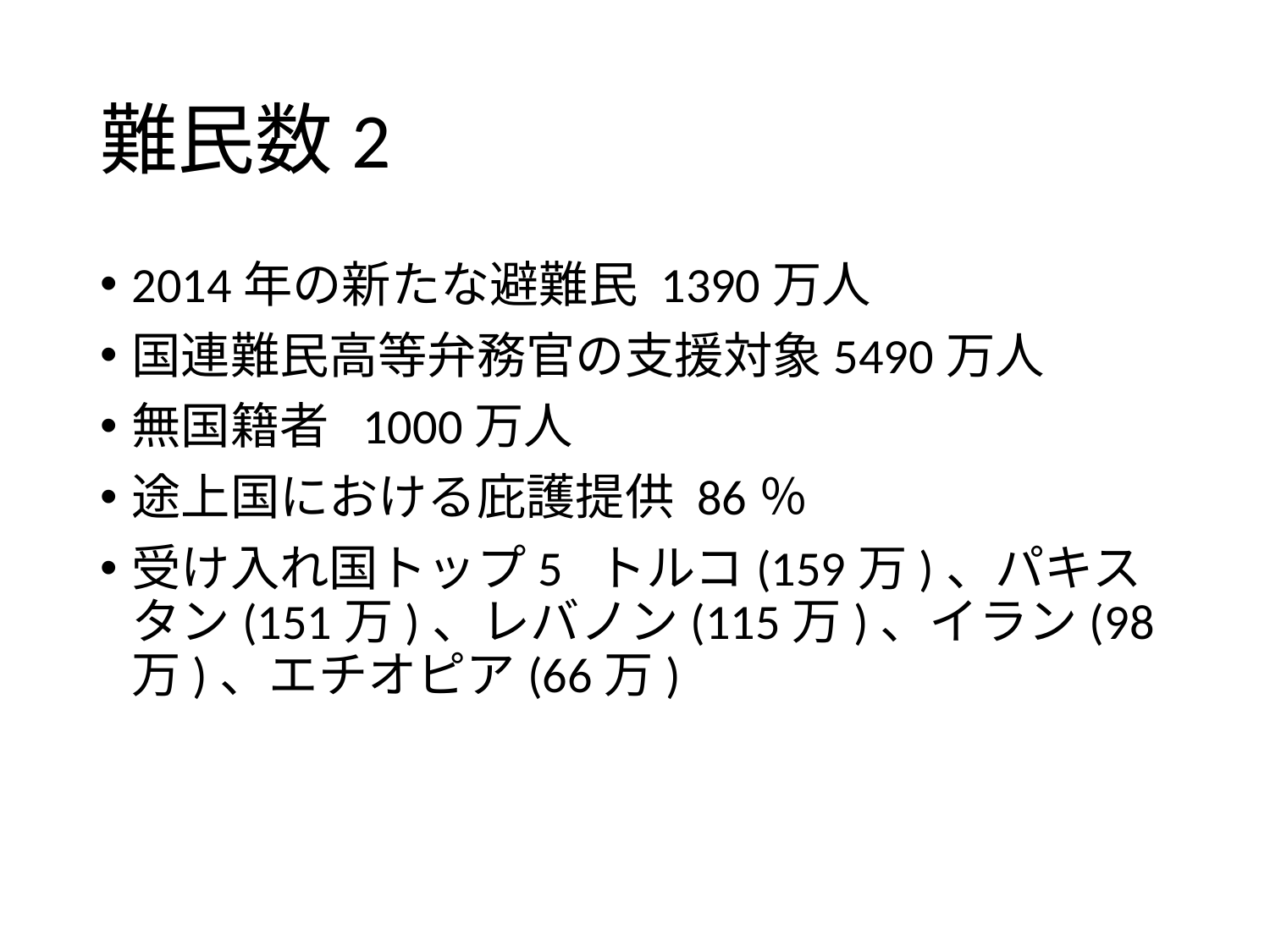

# 難民数2
2014年の新たな避難民 1390万人
国連難民高等弁務官の支援対象5490万人
無国籍者  1000万人
途上国における庇護提供 86％
受け入れ国トップ5  トルコ(159万)、パキスタン(151万)、レバノン(115万)、イラン(98万)、エチオピア(66万)